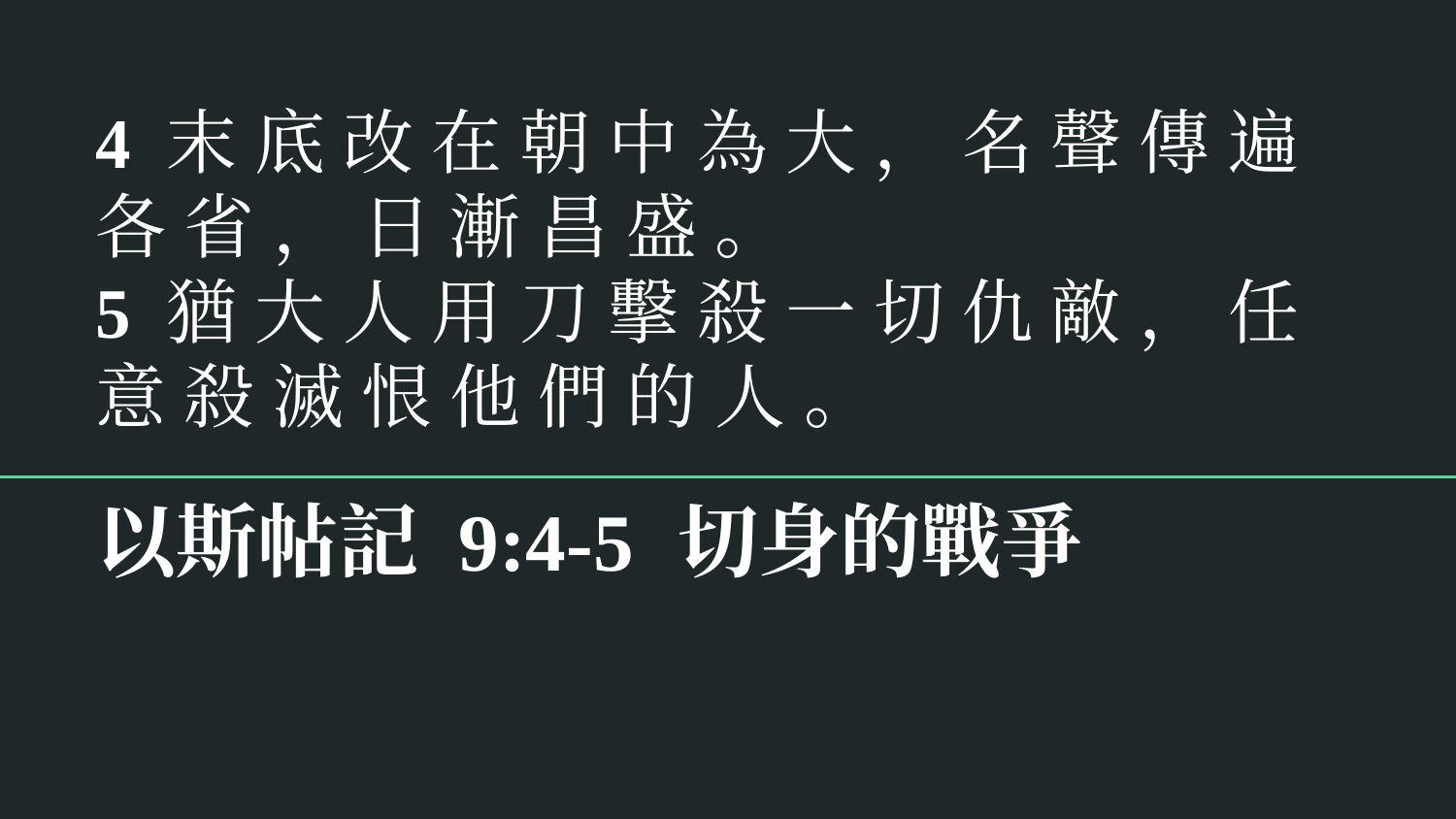

# 4 末 底 改 在 朝 中 為 大 ， 名 聲 傳 遍 各 省 ， 日 漸 昌 盛 。
5 猶 大 人 用 刀 擊 殺 一 切 仇 敵 ， 任 意 殺 滅 恨 他 們 的 人 。
以斯帖記 9:4-5	切身的戰爭